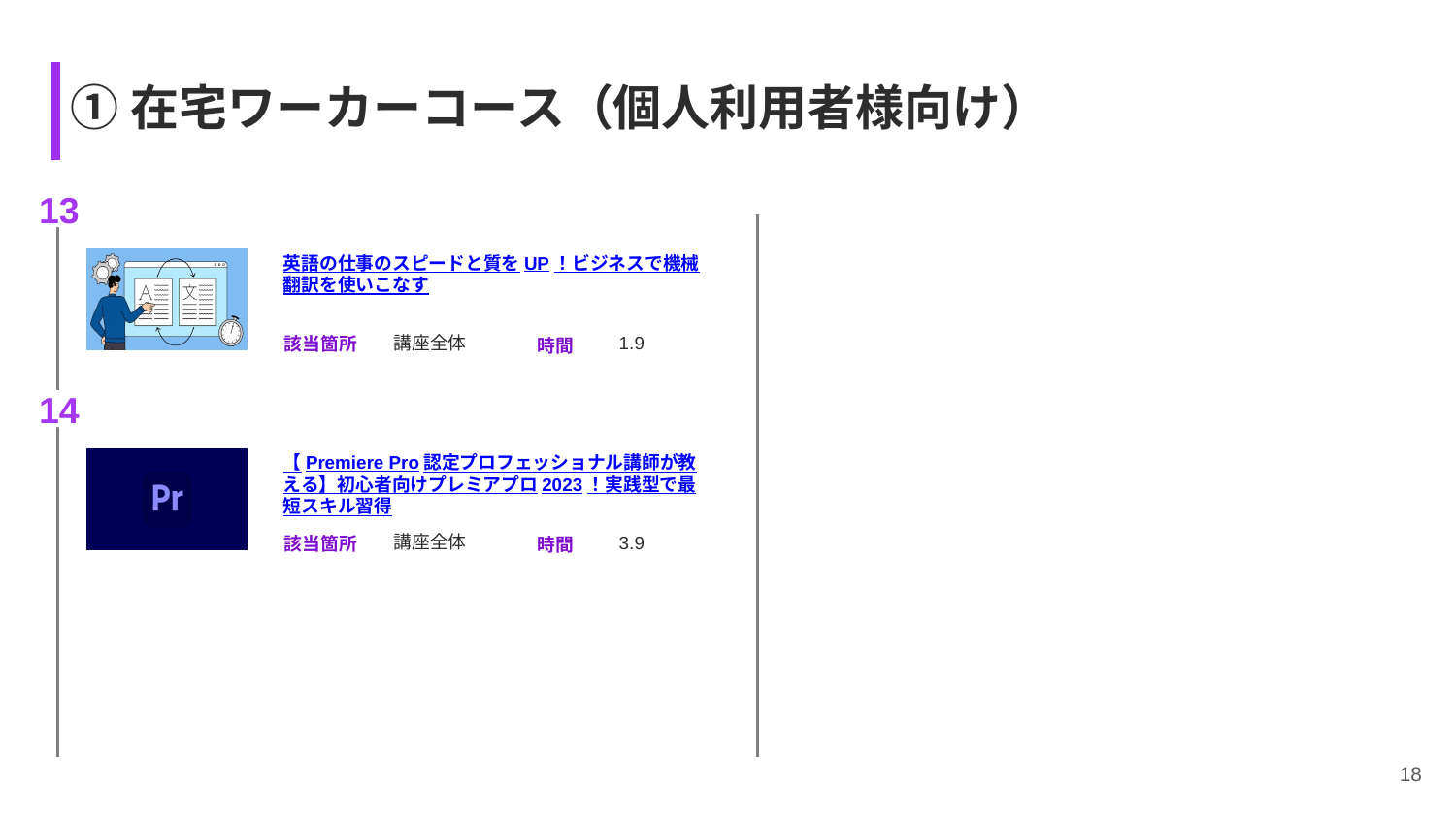

# ①在宅ワーカーコース（個人利用者様向け）
13

英語の仕事のスピードと質をUP！ビジネスで機械翻訳を使いこなす

講座全体
1.9
14

【Premiere Pro認定プロフェッショナル講師が教える】初心者向けプレミアプロ2023！実践型で最短スキル習得

講座全体
3.9

18